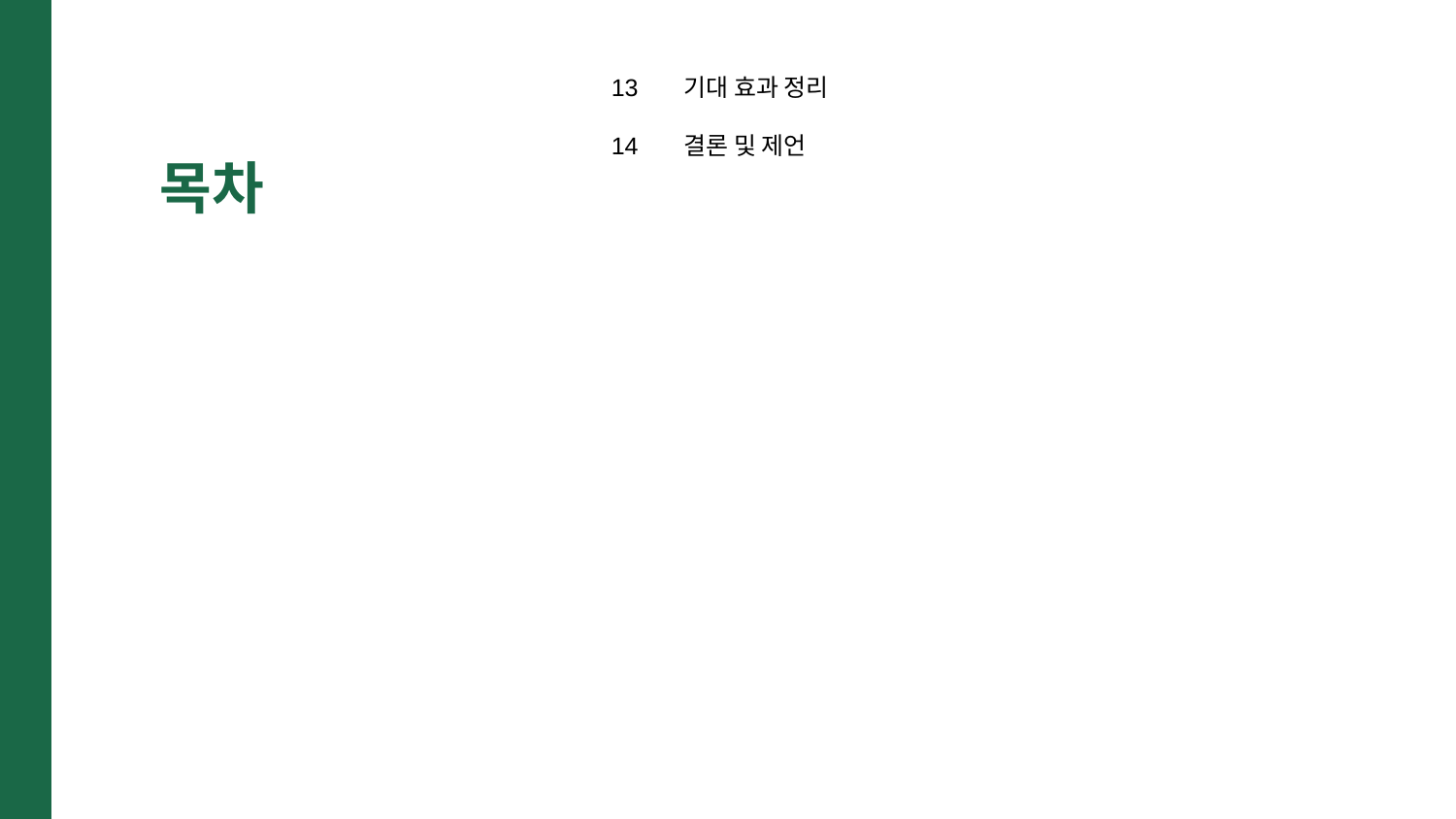

13
기대 효과 정리
목차
14
결론 및 제언